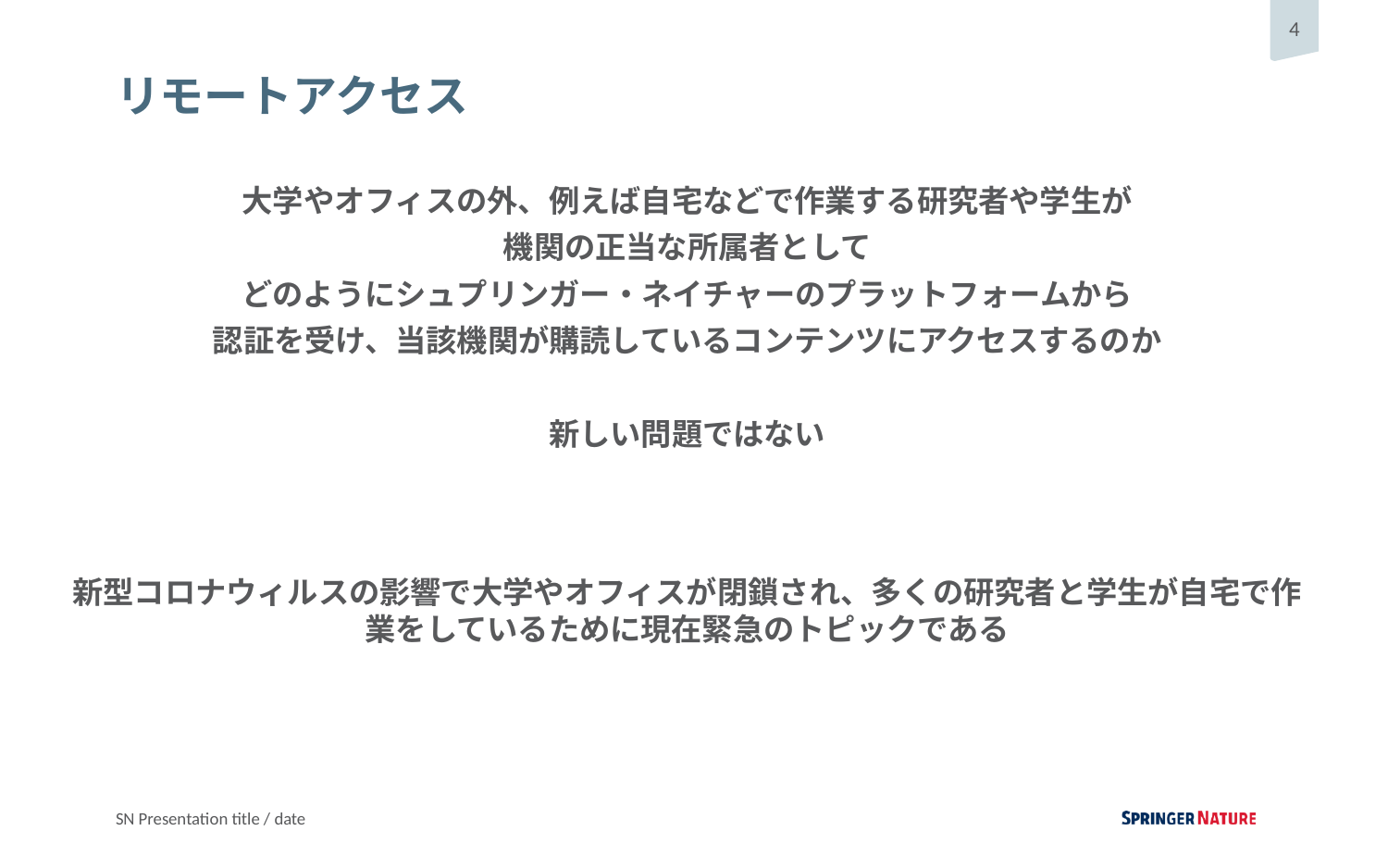

# リモートアクセス
大学やオフィスの外、例えば自宅などで作業する研究者や学生が
機関の正当な所属者として
どのようにシュプリンガー・ネイチャーのプラットフォームから
認証を受け、当該機関が購読しているコンテンツにアクセスするのか
新しい問題ではない

新型コロナウィルスの影響で大学やオフィスが閉鎖され、多くの研究者と学生が自宅で作業をしているために現在緊急のトピックである